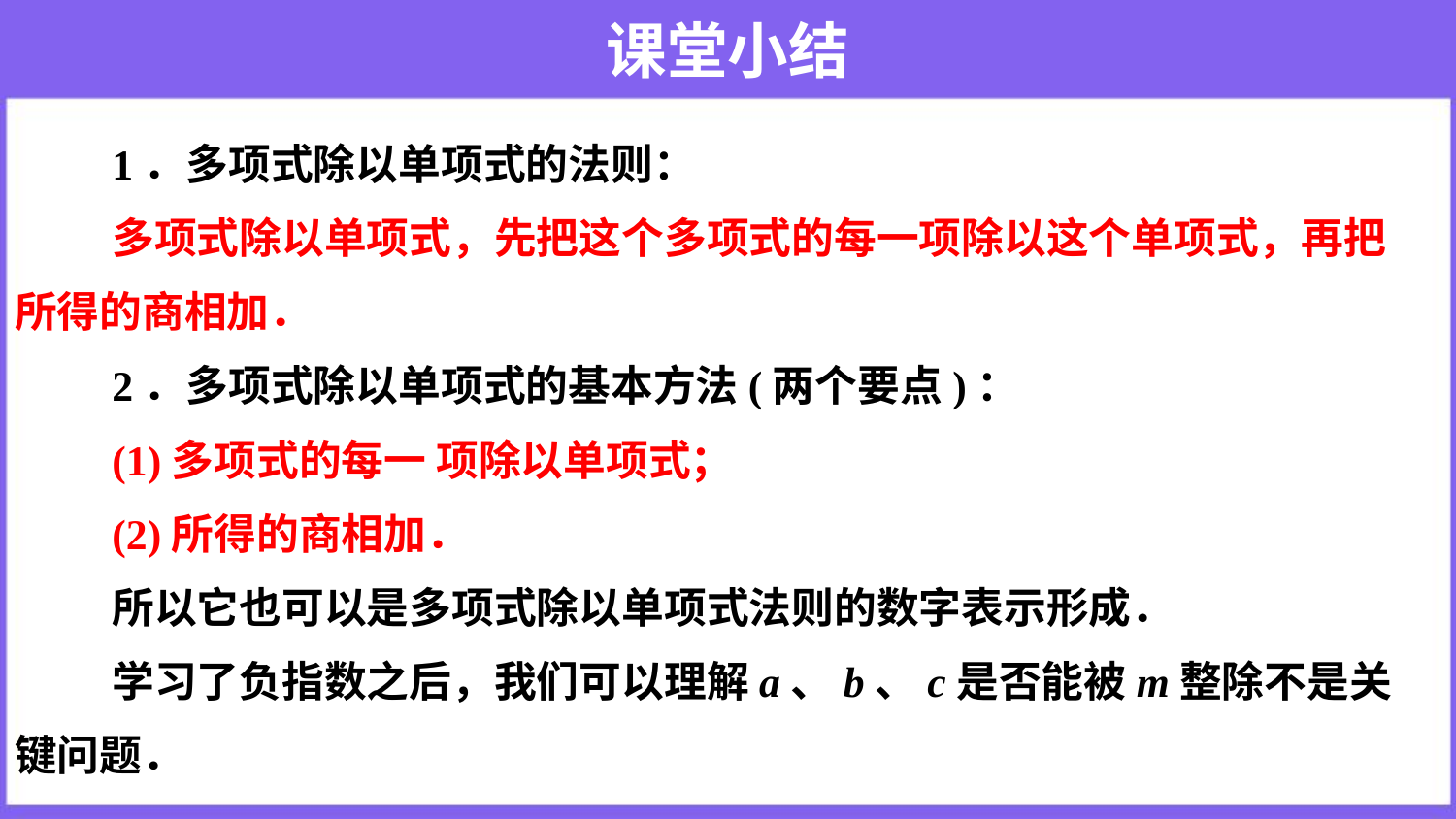

# 课堂小结
1．多项式除以单项式的法则：
多项式除以单项式，先把这个多项式的每一项除以这个单项式，再把所得的商相加．
2．多项式除以单项式的基本方法(两个要点)：
(1)多项式的每一 项除以单项式；
(2)所得的商相加．
所以它也可以是多项式除以单项式法则的数字表示形成．
学习了负指数之后，我们可以理解a、b、c是否能被m整除不是关键问题．